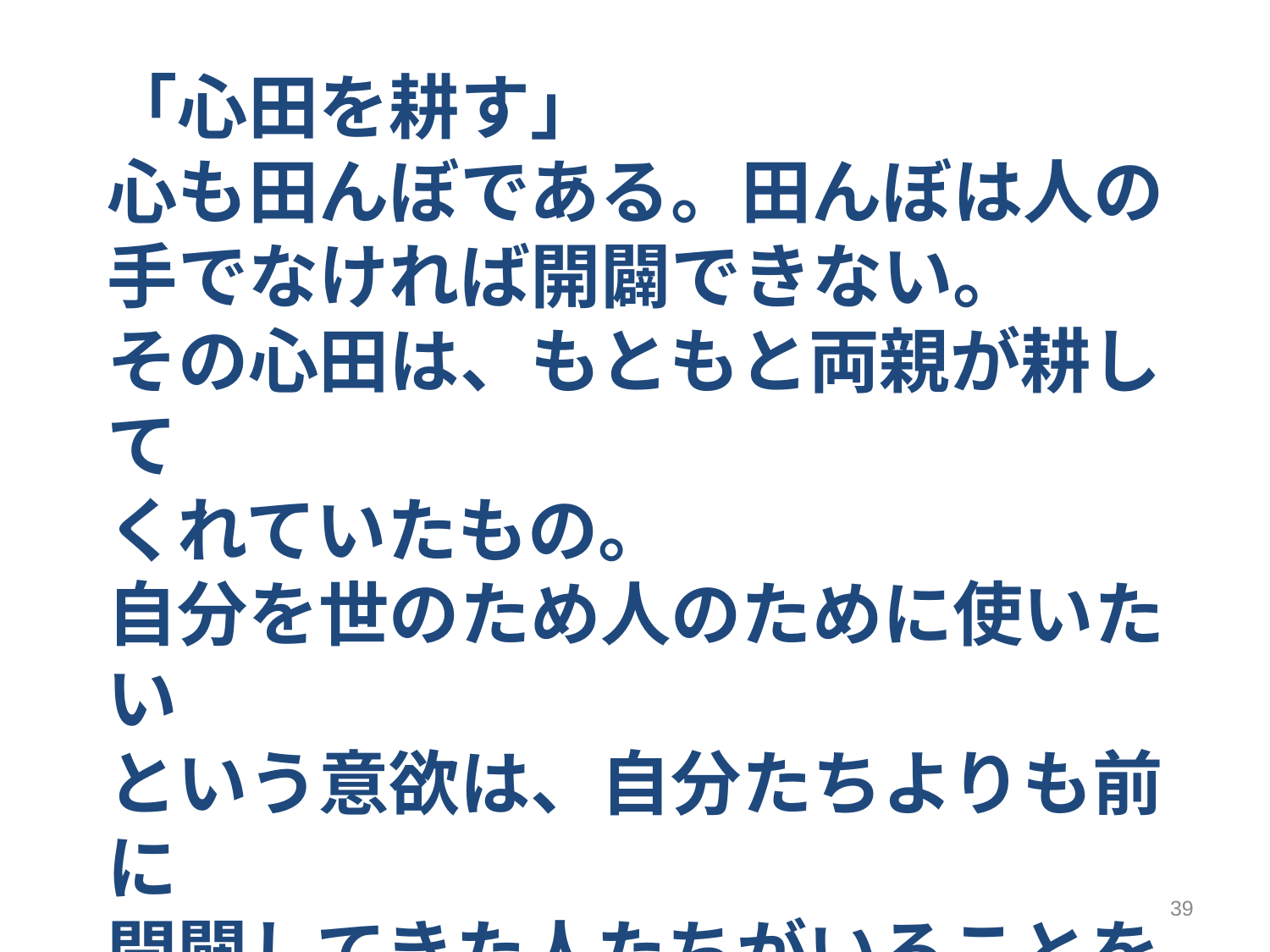

「心田を耕す」
心も田んぼである。田んぼは人の手でなければ開闢できない。
その心田は、もともと両親が耕して
くれていたもの。
自分を世のため人のために使いたい
という意欲は、自分たちよりも前に
開闢してきた人たちがいることを知り、
そこに鍬を入れ、種を蒔こう。
39